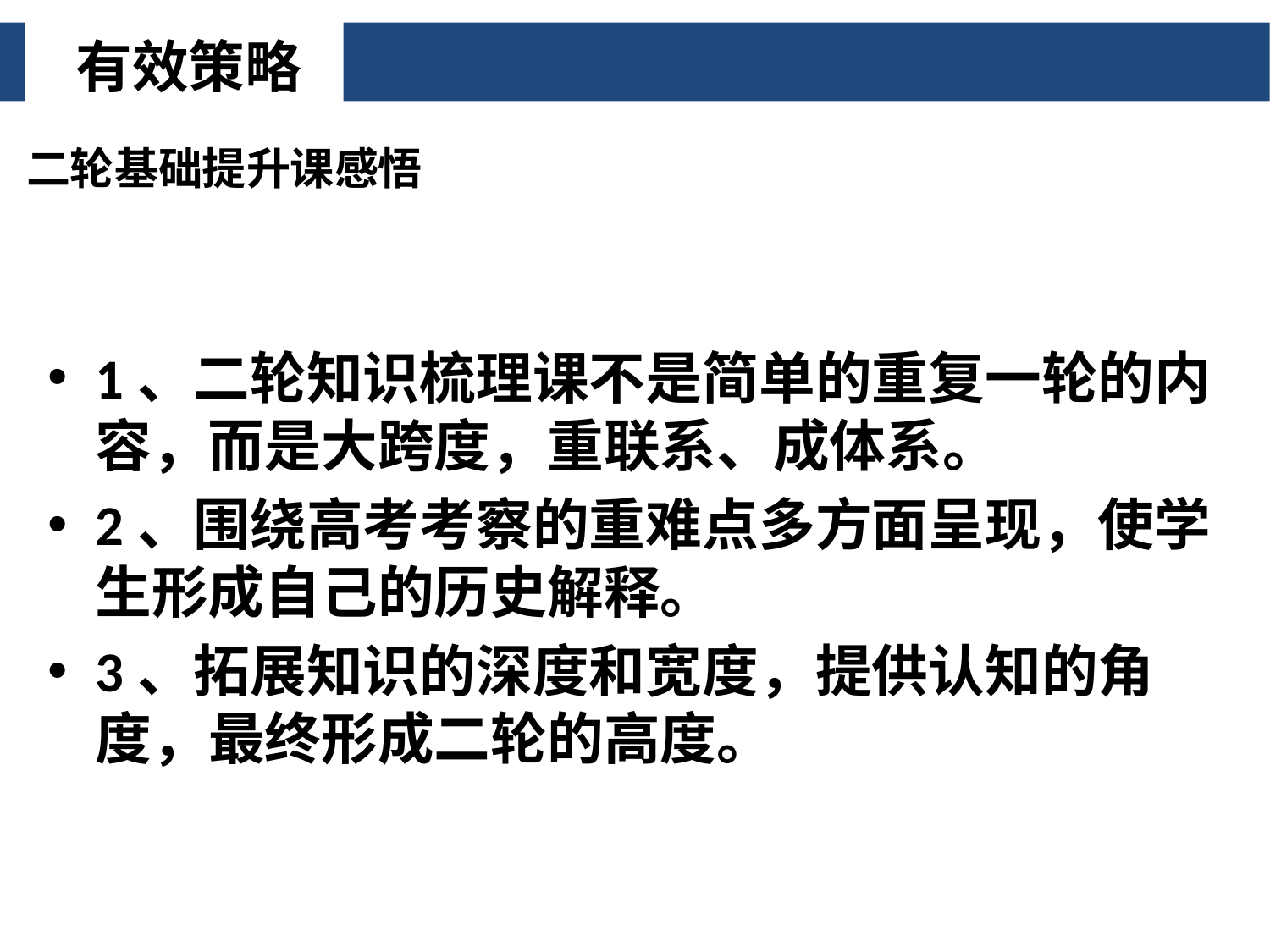

有效策略
二轮基础提升课感悟
1、二轮知识梳理课不是简单的重复一轮的内容，而是大跨度，重联系、成体系。
2、围绕高考考察的重难点多方面呈现，使学生形成自己的历史解释。
3、拓展知识的深度和宽度，提供认知的角度，最终形成二轮的高度。